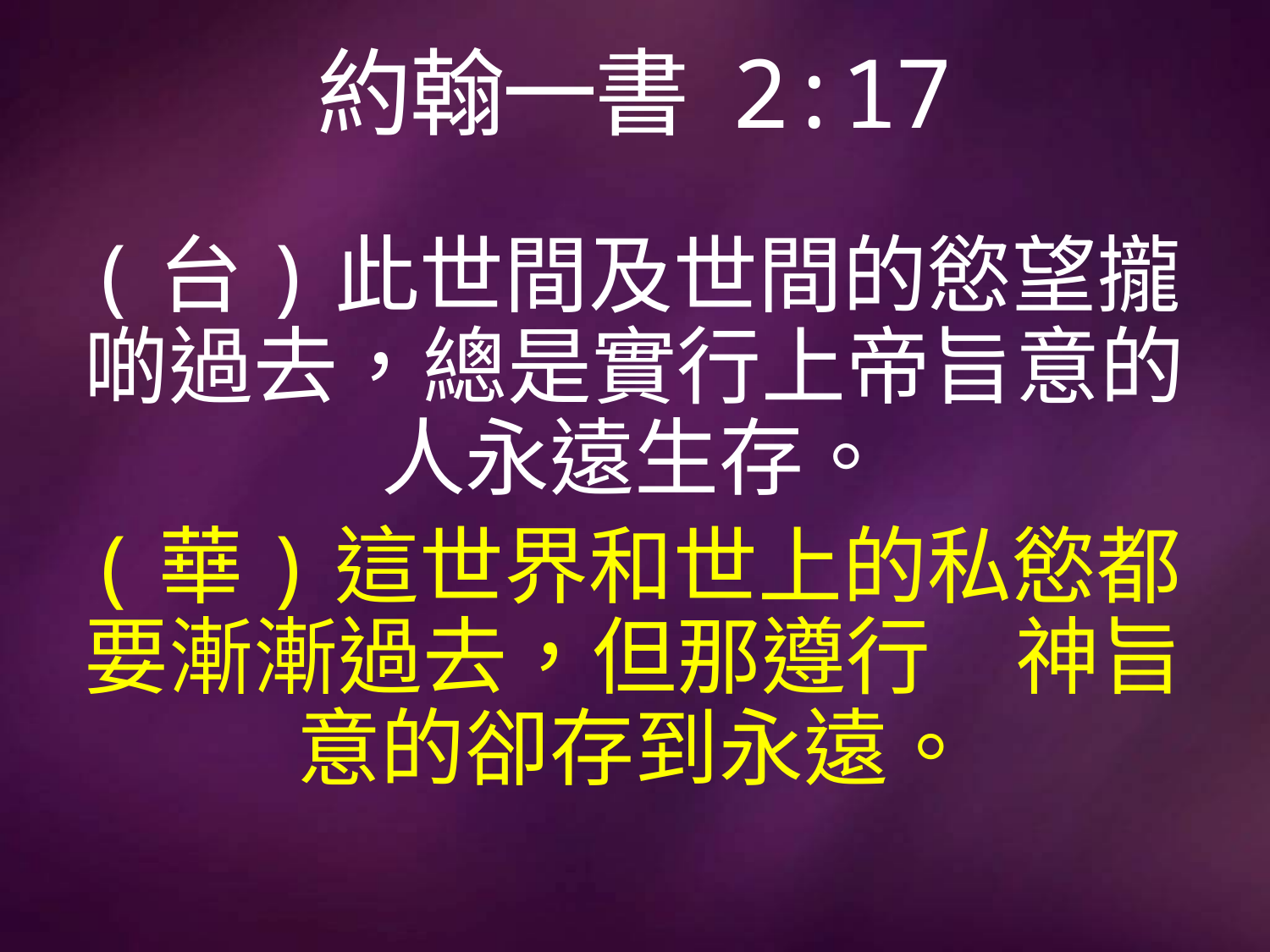

# 約翰一書 2:17
(台)此世間及世間的慾望攏啲過去，總是實行上帝旨意的人永遠生存。
(華)這世界和世上的私慾都要漸漸過去，但那遵行　神旨意的卻存到永遠。